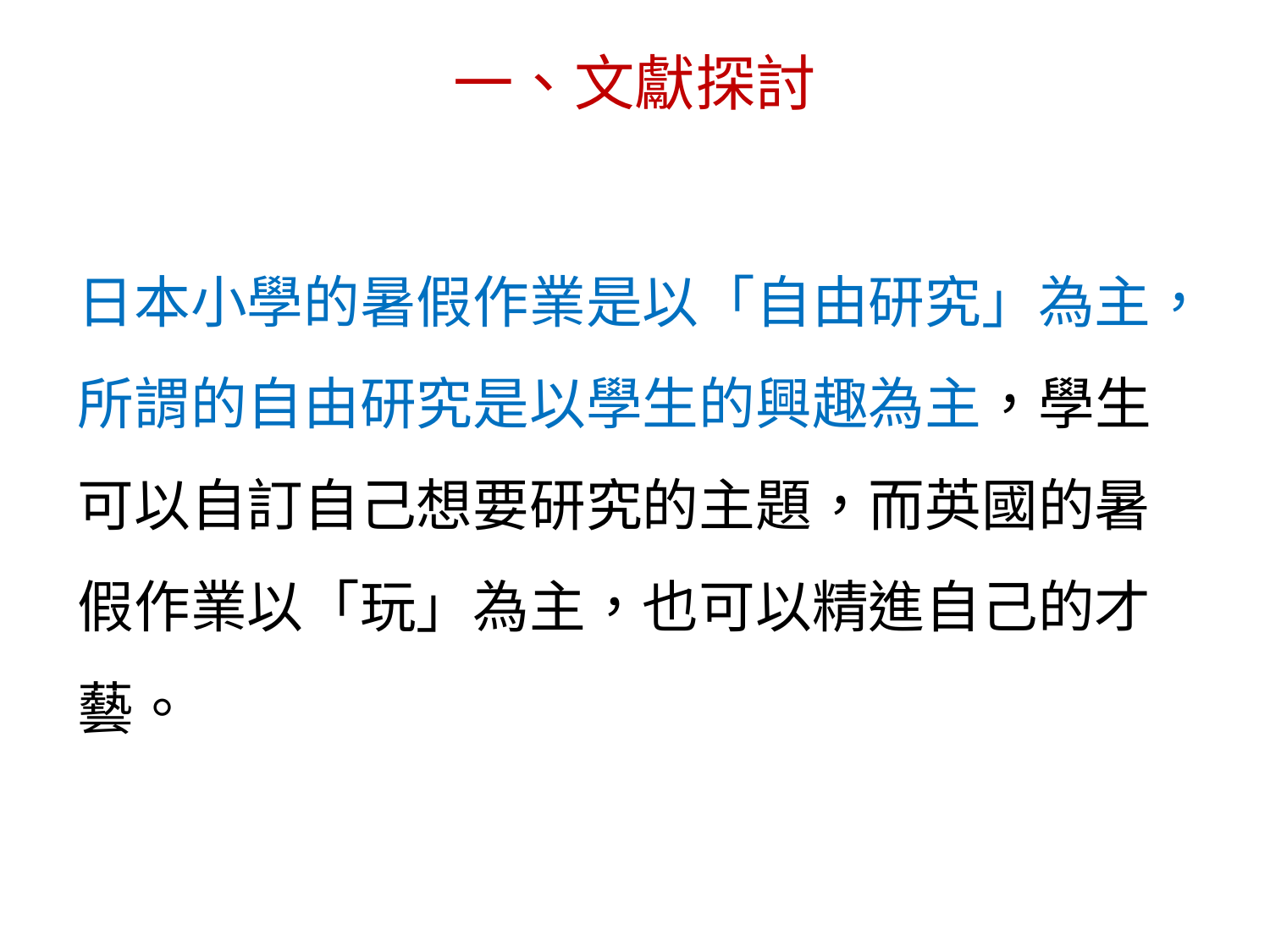

# 一、文獻探討
日本小學的暑假作業是以「自由研究」為主，所謂的自由研究是以學生的興趣為主，學生可以自訂自己想要研究的主題，而英國的暑假作業以「玩」為主，也可以精進自己的才藝。